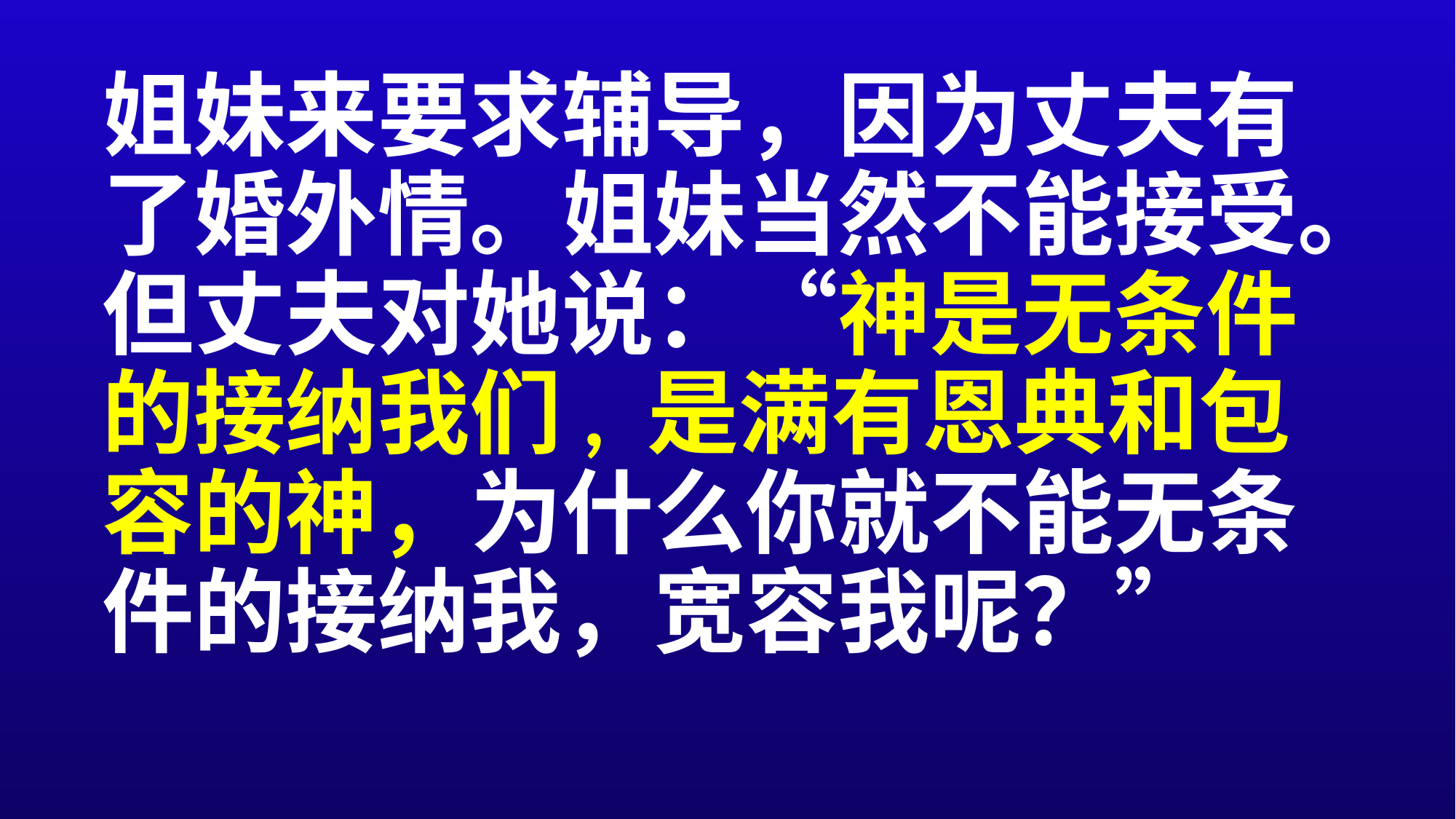

姐妹来要求辅导，因为丈夫有了婚外情。姐妹当然不能接受。但丈夫对她说：“神是无条件的接纳我们, 是满有恩典和包容的神，为什么你就不能无条件的接纳我，宽容我呢？”